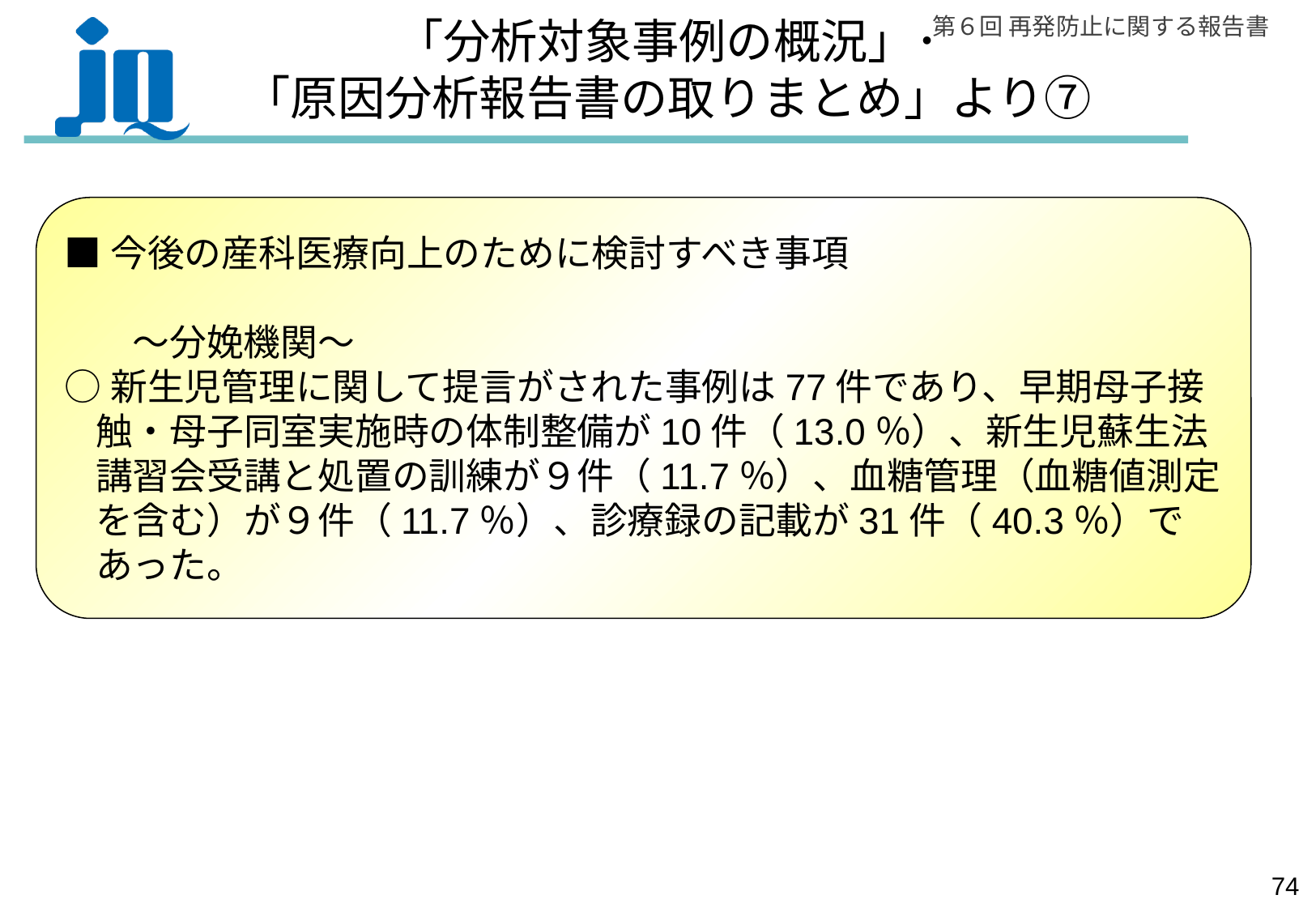

# 「分析対象事例の概況」･ 「原因分析報告書の取りまとめ」より⑦
■今後の産科医療向上のために検討すべき事項
　　　　　　　　　　　　　　　　　　　　　　　　　　　　　　　　～分娩機関～
○新生児管理に関して提言がされた事例は77件であり、早期母子接触・母子同室実施時の体制整備が10件（13.0％）、新生児蘇生法講習会受講と処置の訓練が９件（11.7％）、血糖管理（血糖値測定を含む）が９件（11.7％）、診療録の記載が31件（40.3％）であった。
74